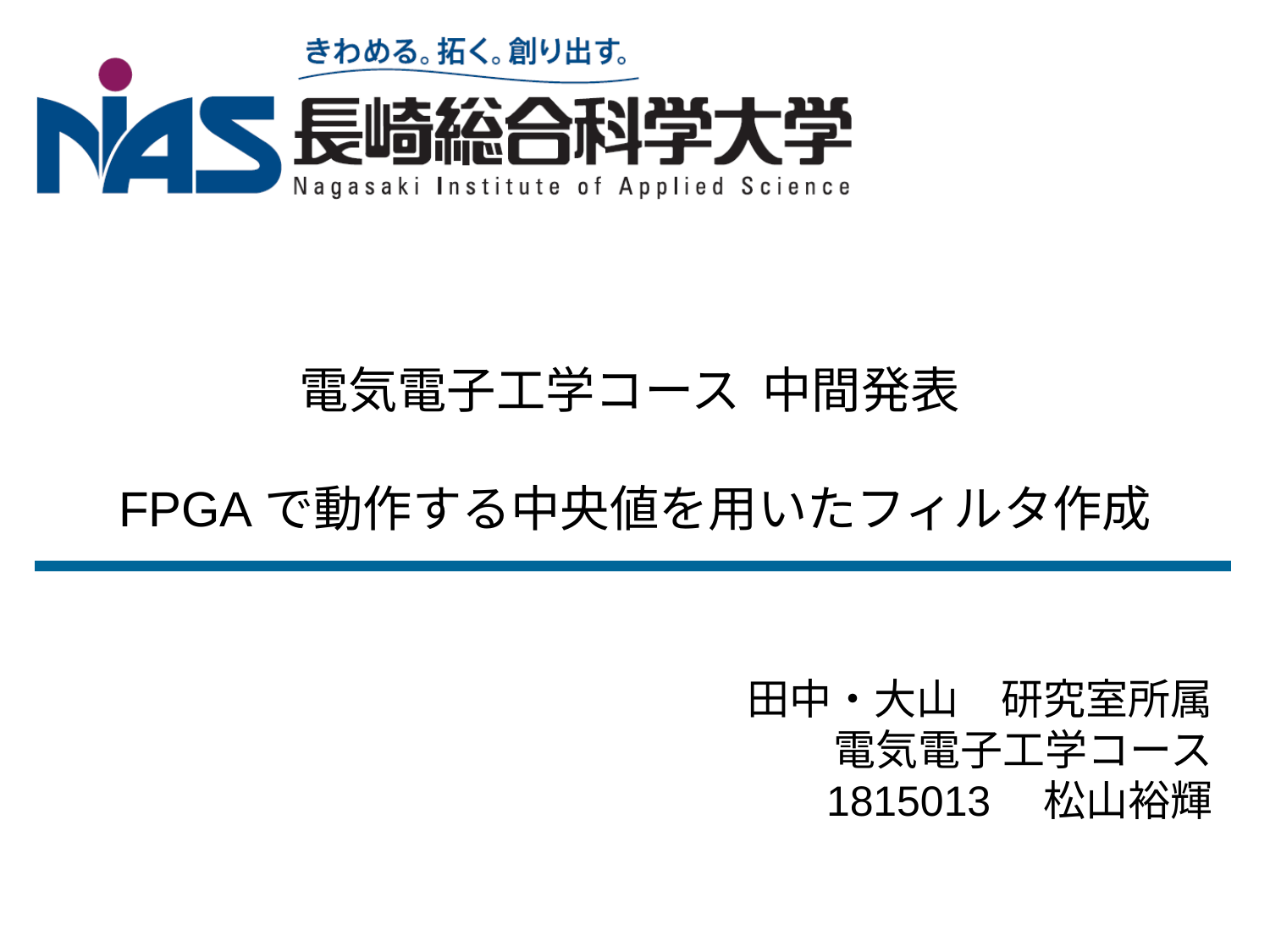

# 電気電子工学コース  中間発表 FPGAで動作する中央値を用いたフィルタ作成
田中・大山　研究室所属
電気電子工学コース
1815013　松山裕輝